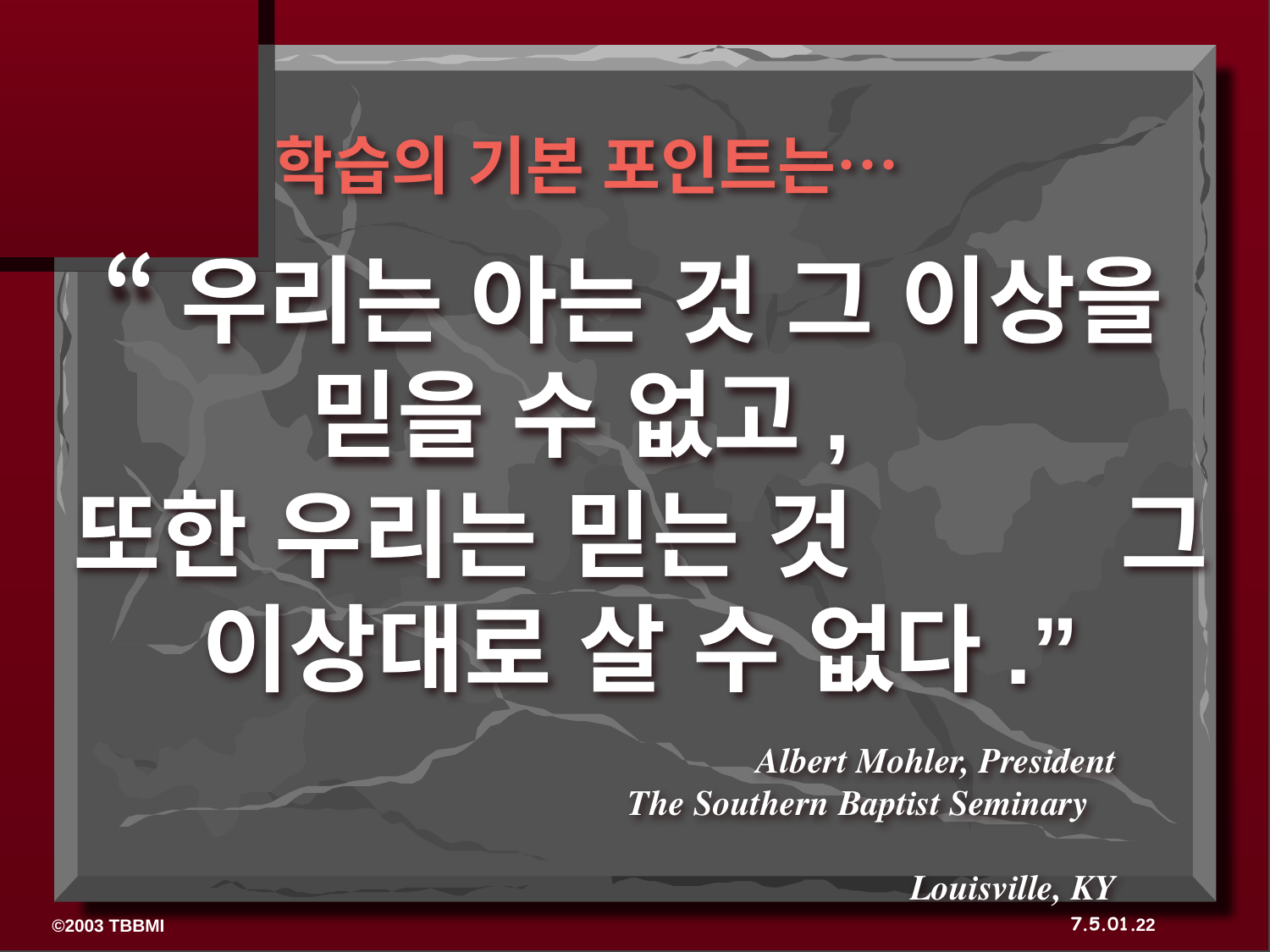

학습의 기본 포인트는…
“우리는 아는 것 그 이상을 믿을 수 없고,
또한 우리는 믿는 것          그 이상대로 살 수 없다.”
       Albert Mohler, President
The Southern Baptist Seminary                                                         Louisville, KY

22